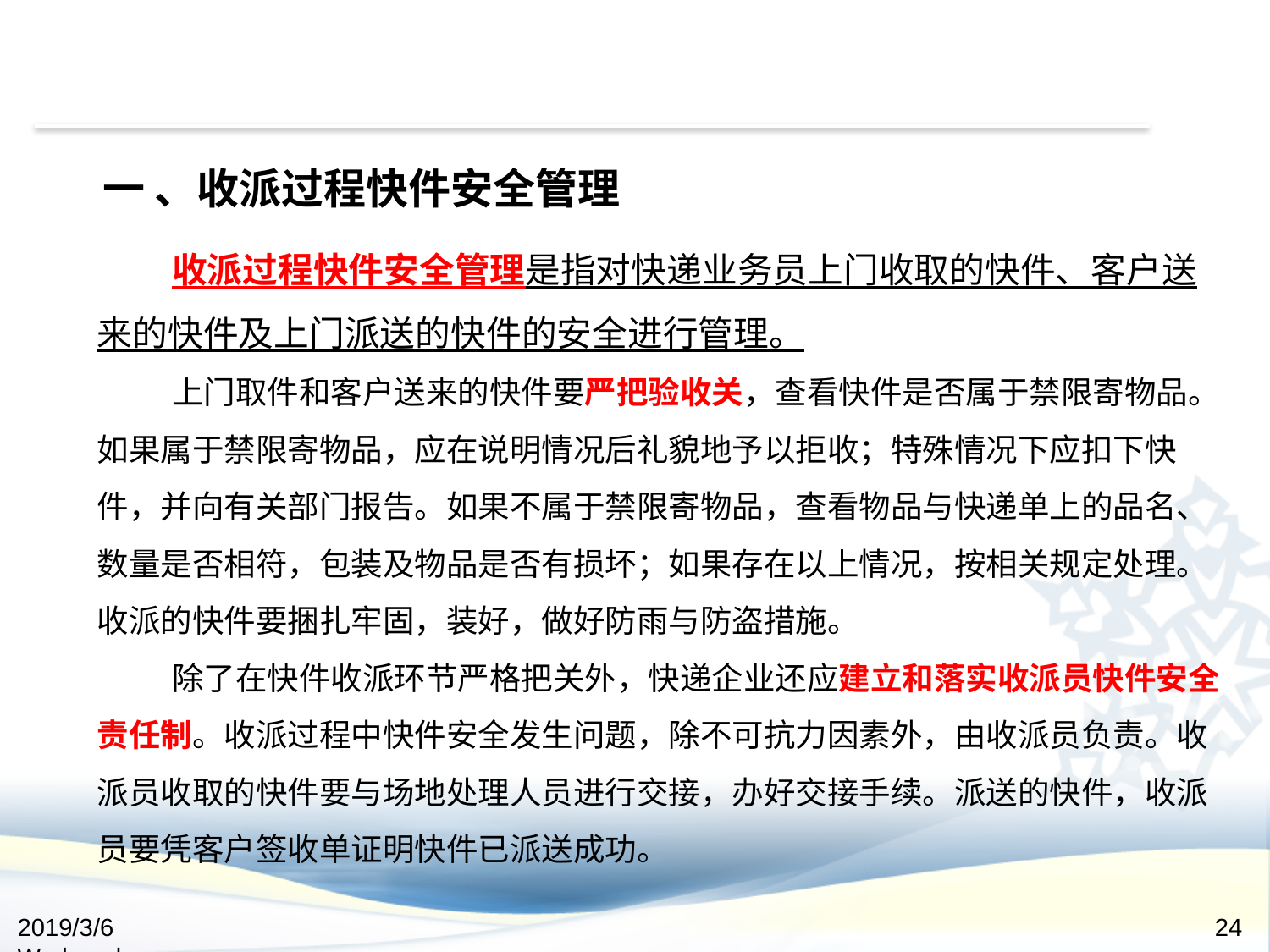

一 、收派过程快件安全管理
收派过程快件安全管理是指对快递业务员上门收取的快件、客户送来的快件及上门派送的快件的安全进行管理。
上门取件和客户送来的快件要严把验收关，查看快件是否属于禁限寄物品。如果属于禁限寄物品，应在说明情况后礼貌地予以拒收；特殊情况下应扣下快件，并向有关部门报告。如果不属于禁限寄物品，查看物品与快递单上的品名、数量是否相符，包装及物品是否有损坏；如果存在以上情况，按相关规定处理。收派的快件要捆扎牢固，装好，做好防雨与防盗措施。
除了在快件收派环节严格把关外，快递企业还应建立和落实收派员快件安全责任制。收派过程中快件安全发生问题，除不可抗力因素外，由收派员负责。收派员收取的快件要与场地处理人员进行交接，办好交接手续。派送的快件，收派员要凭客户签收单证明快件已派送成功。